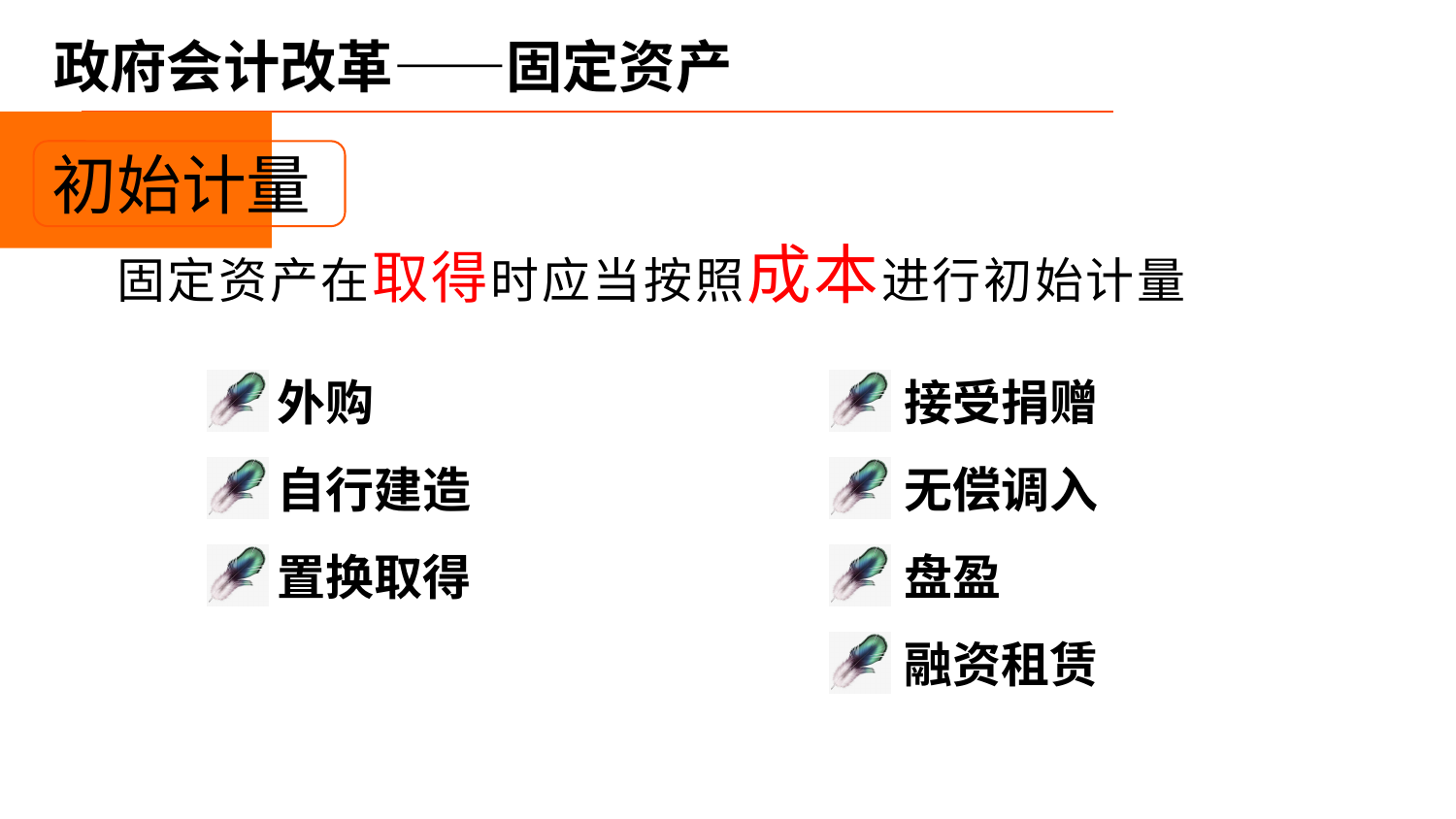

# 政府会计改革——固定资产

初始计量
固定资产在取得时应当按照成本进行初始计量

外购
自行建造
置换取得
接受捐赠
无偿调入
盘盈
融资租赁
例：4